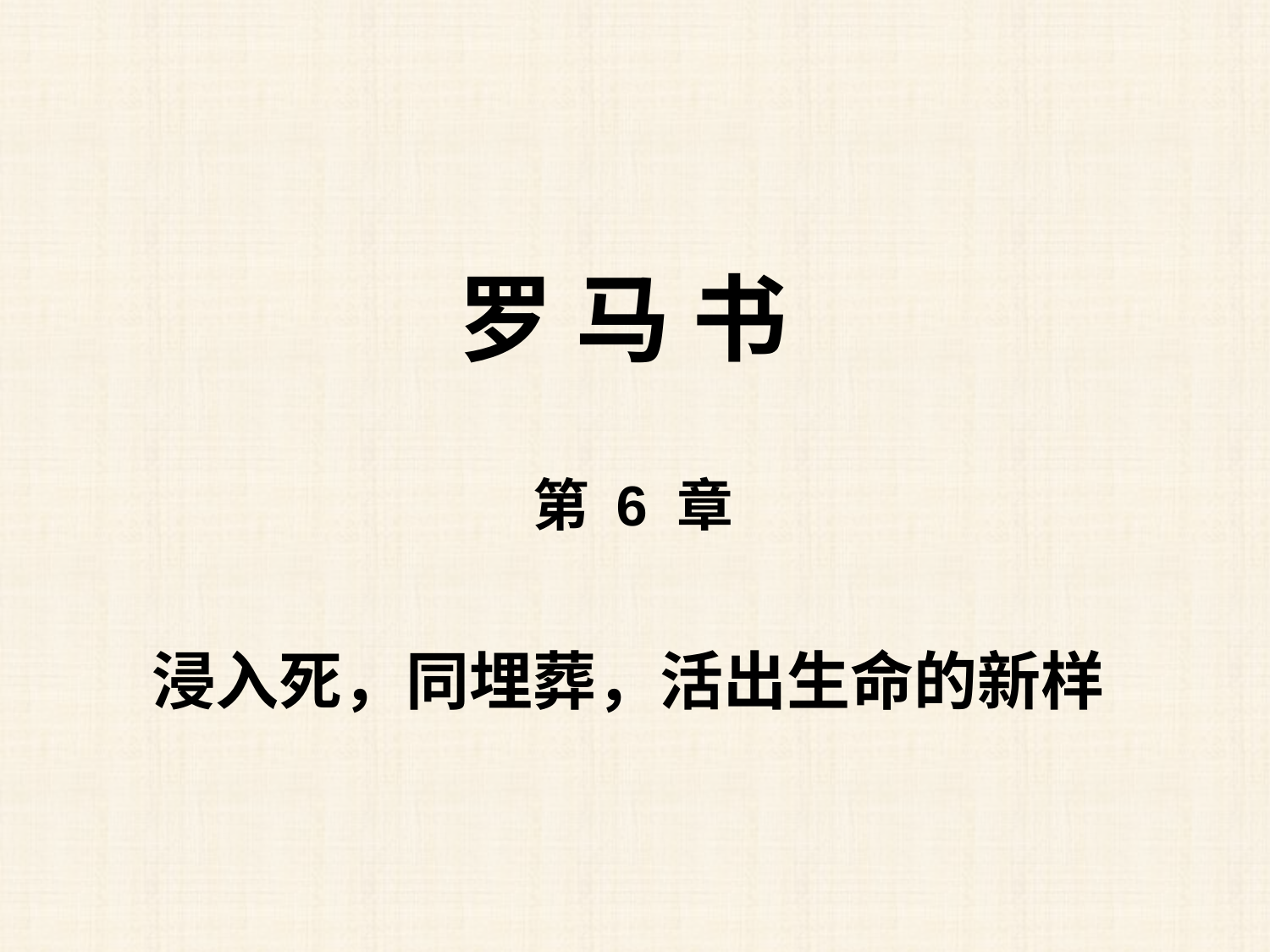

罗 马 书
第 6 章
浸入死，同埋葬，活出生命的新样